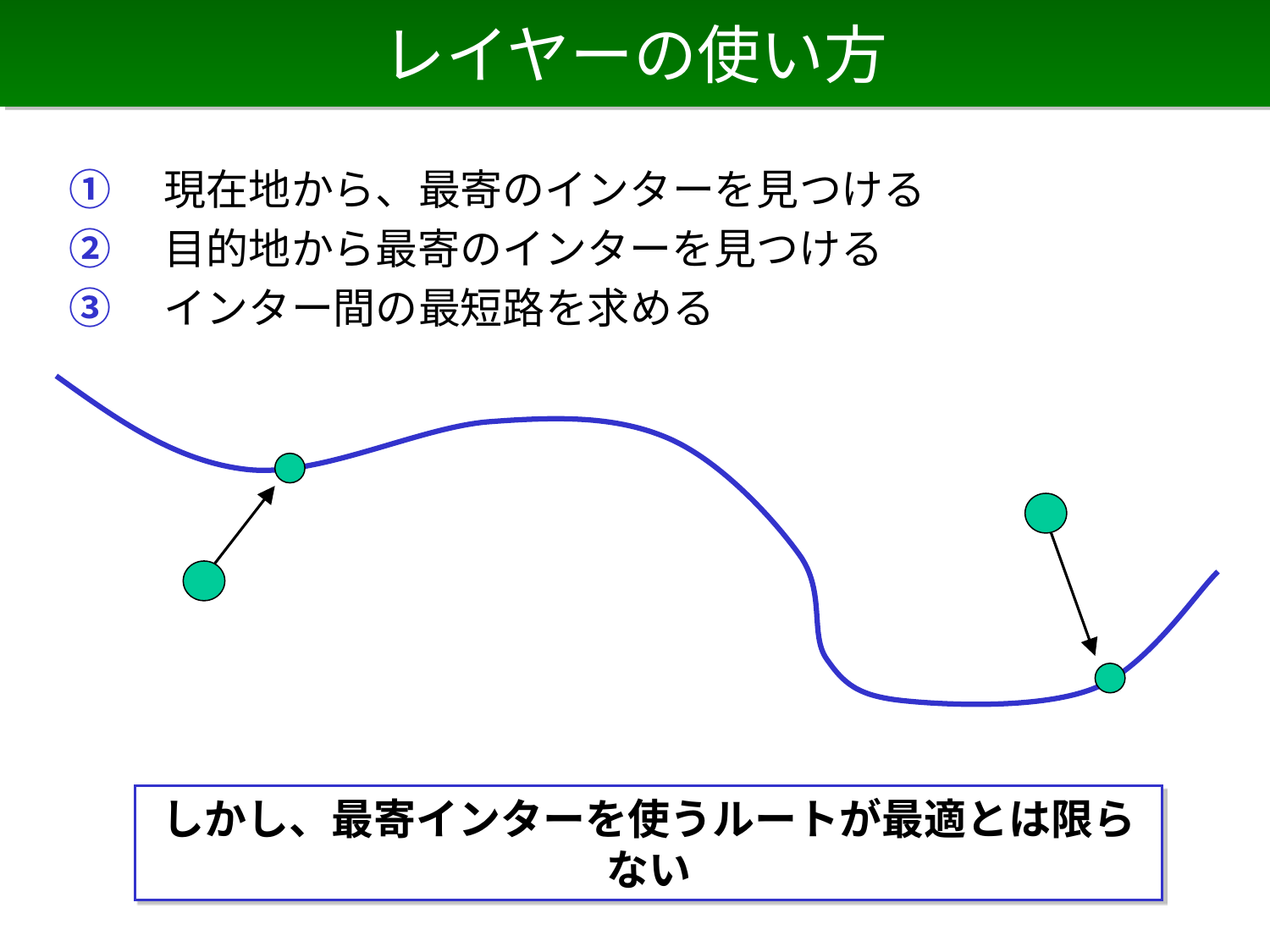

# レイヤーの使い方
①　現在地から、最寄のインターを見つける
②　目的地から最寄のインターを見つける
③　インター間の最短路を求める

しかし、最寄インターを使うルートが最適とは限らない